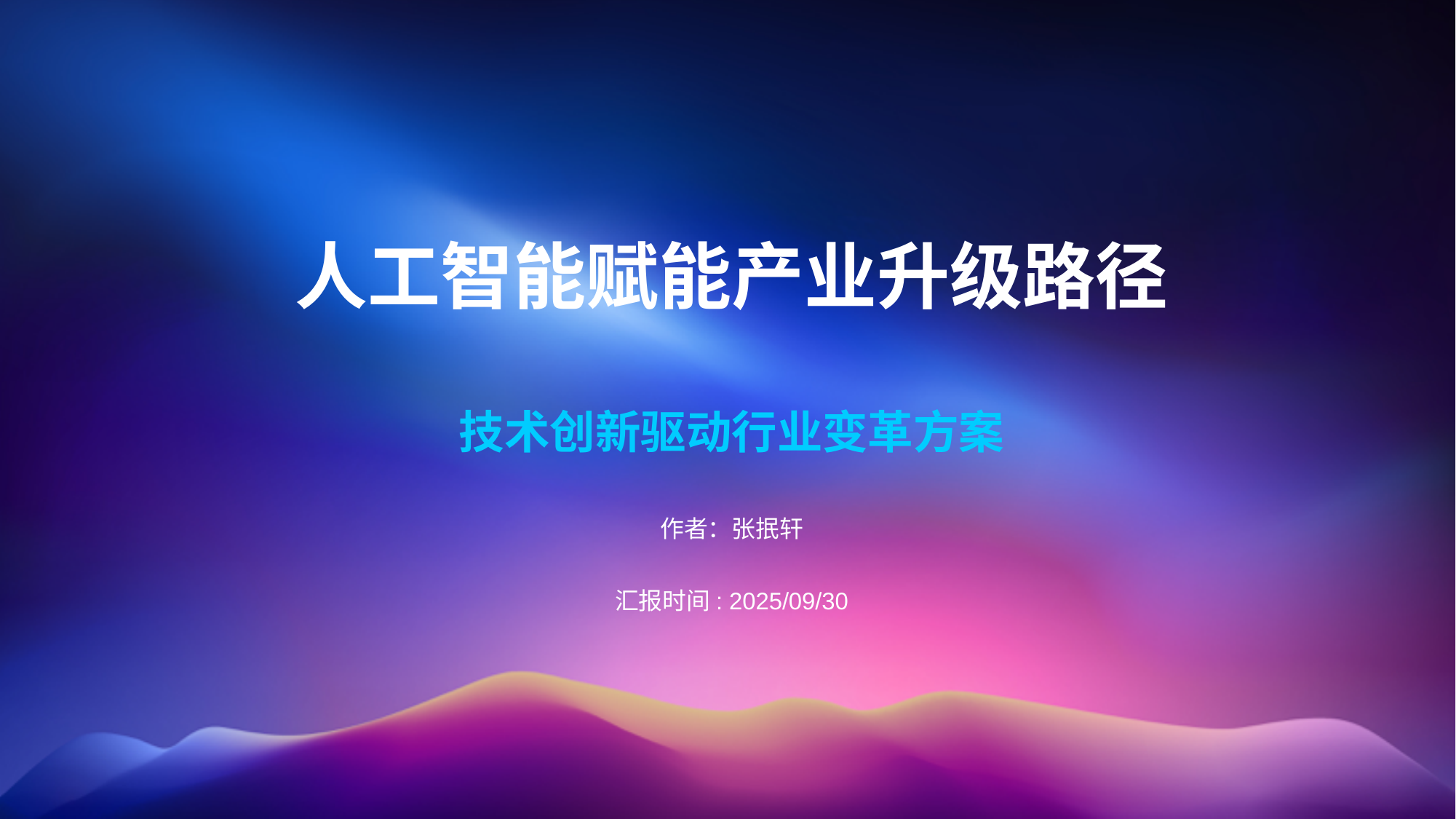

人工智能赋能产业升级路径
技术创新驱动行业变革方案

作者：张抿轩

汇报时间: 2025/09/30